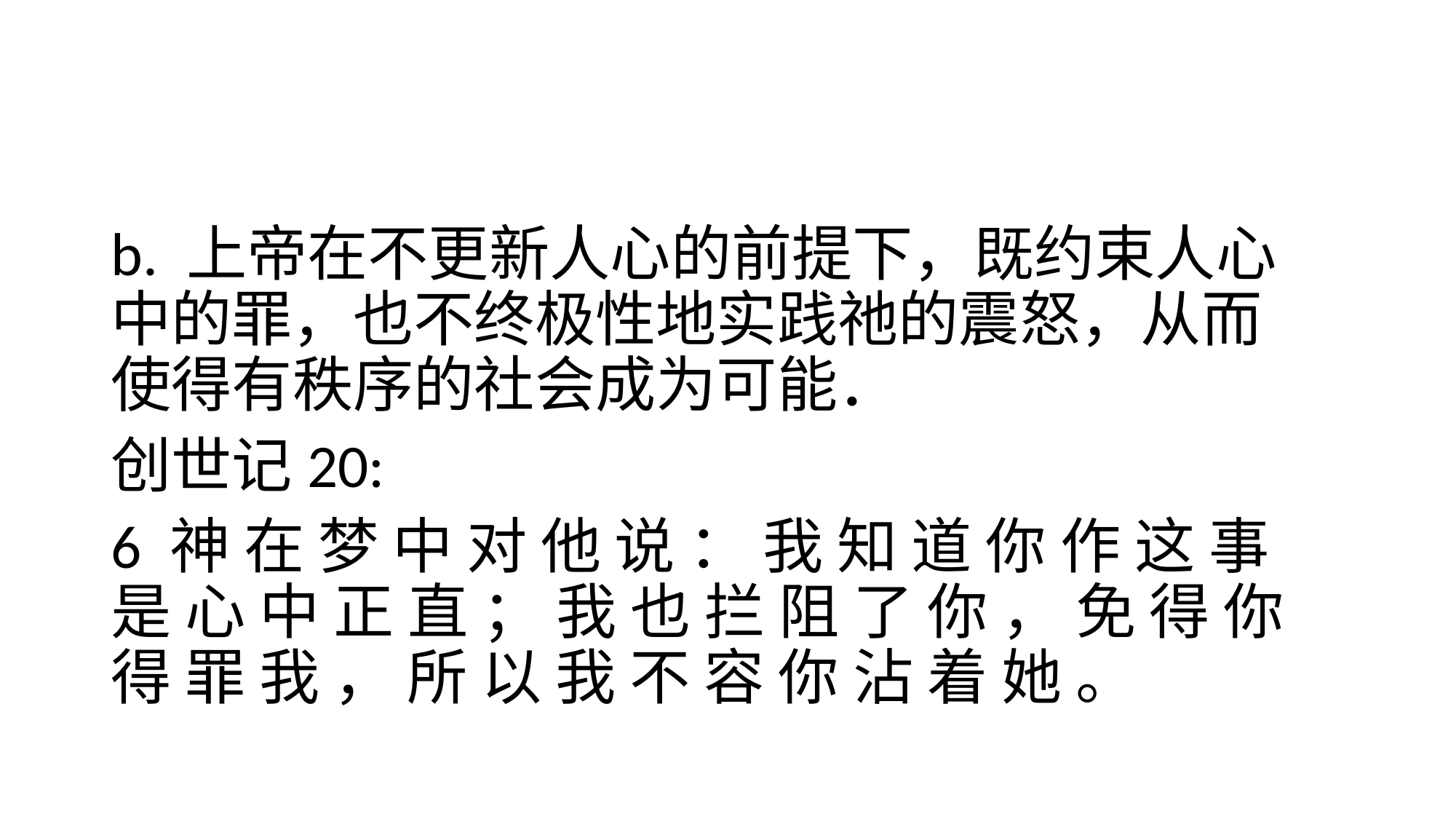

#
b. 上帝在不更新人心的前提下，既约束人心中的罪，也不终极性地实践祂的震怒，从而使得有秩序的社会成为可能．
创世记20:
6 神 在 梦 中 对 他 说 ： 我 知 道 你 作 这 事 是 心 中 正 直 ； 我 也 拦 阻 了 你 ， 免 得 你 得 罪 我 ， 所 以 我 不 容 你 沾 着 她 。